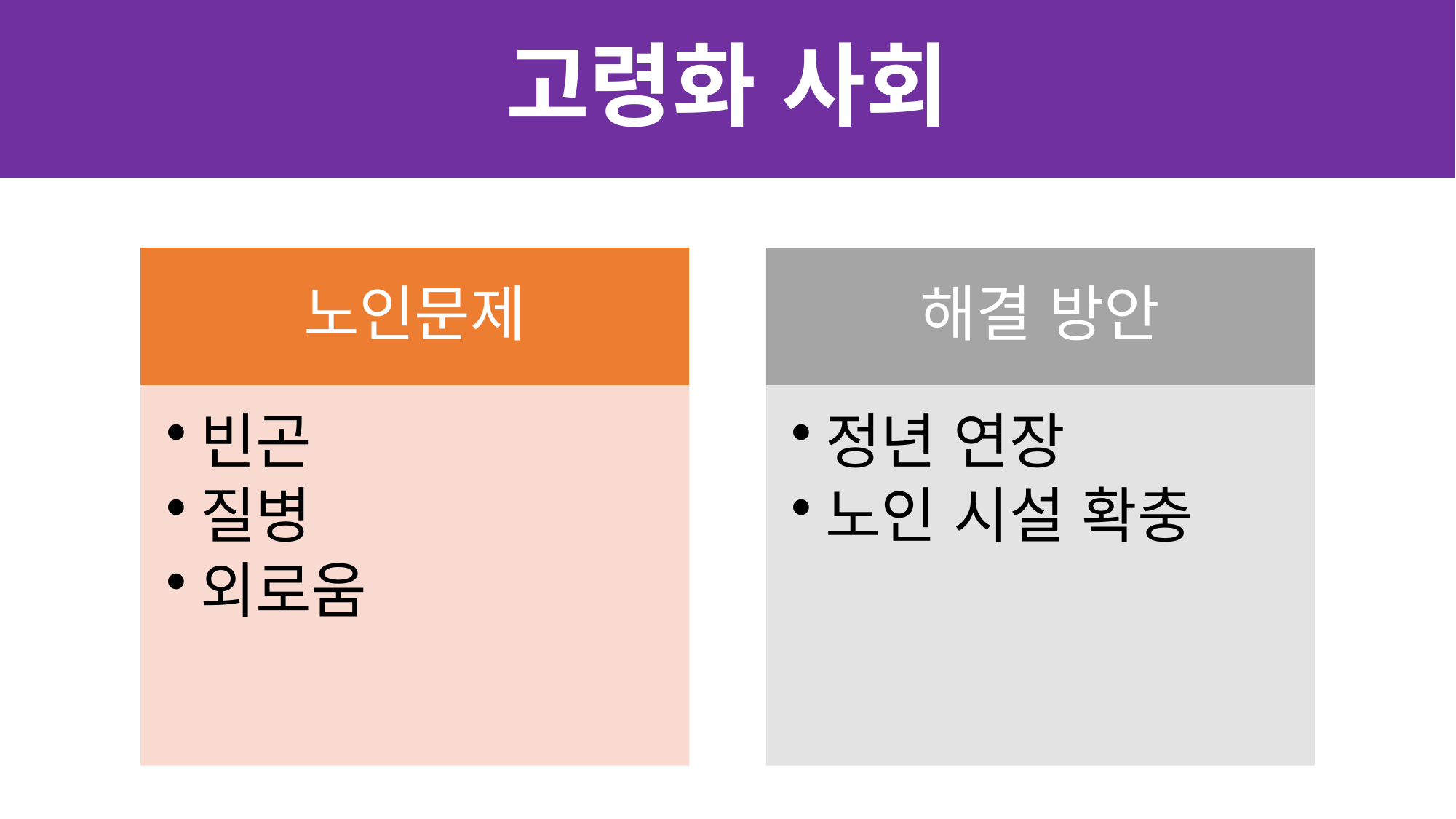

# 고령화 사회
노인문제
빈곤
질병
외로움
해결 방안
정년 연장
노인 시설 확충